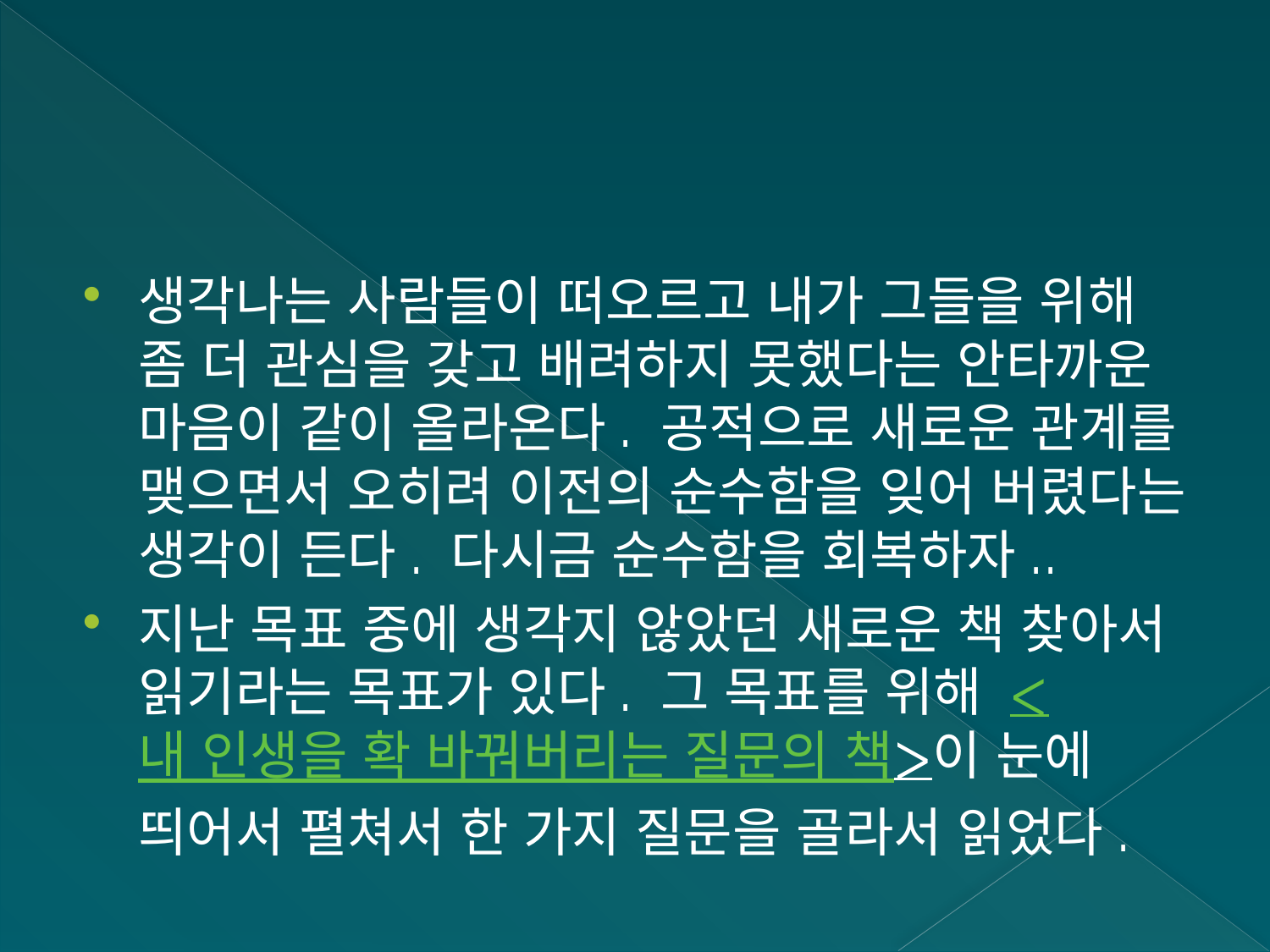

#
생각나는 사람들이 떠오르고 내가 그들을 위해 좀 더 관심을 갖고 배려하지 못했다는 안타까운 마음이 같이 올라온다. 공적으로 새로운 관계를 맺으면서 오히려 이전의 순수함을 잊어 버렸다는 생각이 든다. 다시금 순수함을 회복하자..
지난 목표 중에 생각지 않았던 새로운 책 찾아서 읽기라는 목표가 있다. 그 목표를 위해 <내 인생을 확 바꿔버리는 질문의 책>이 눈에 띄어서 펼쳐서 한 가지 질문을 골라서 읽었다.